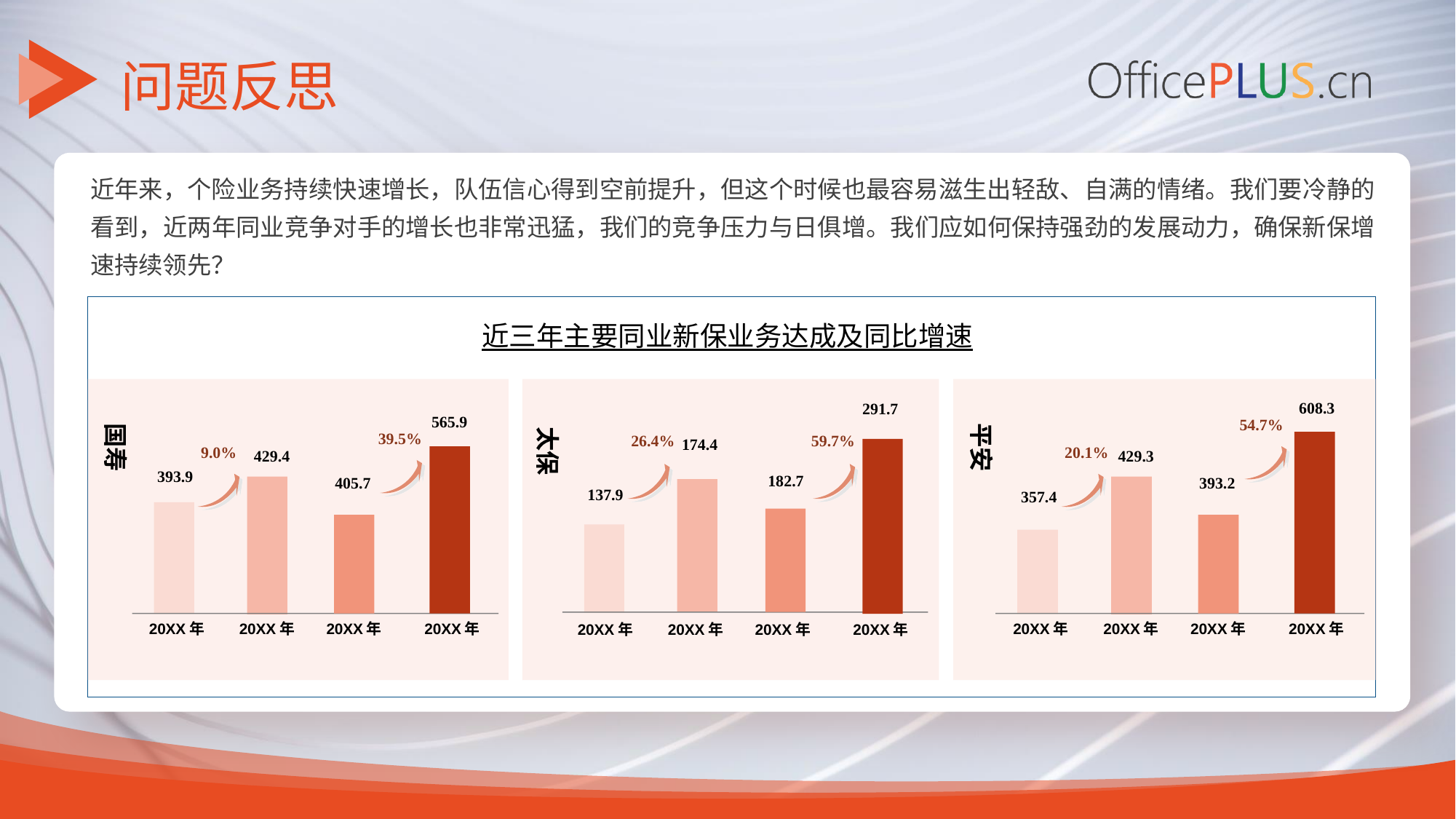

问题反思

近年来，个险业务持续快速增长，队伍信心得到空前提升，但这个时候也最容易滋生出轻敌、自满的情绪。我们要冷静的看到，近两年同业竞争对手的增长也非常迅猛，我们的竞争压力与日俱增。我们应如何保持强劲的发展动力，确保新保增速持续领先？

近三年主要同业新保业务达成及同比增速
国寿

太保

平安

608.3
54.7%

20.1%
429.3

393.2

357.4

291.7
26.4%
59.7%
174.4

182.7

137.9

565.9
39.5%
9.0%
429.4

393.9
405.7

20XX年
20XX年
20XX年
20XX年
20XX年
20XX年
20XX年
20XX年
20XX年
20XX年
20XX年
20XX年